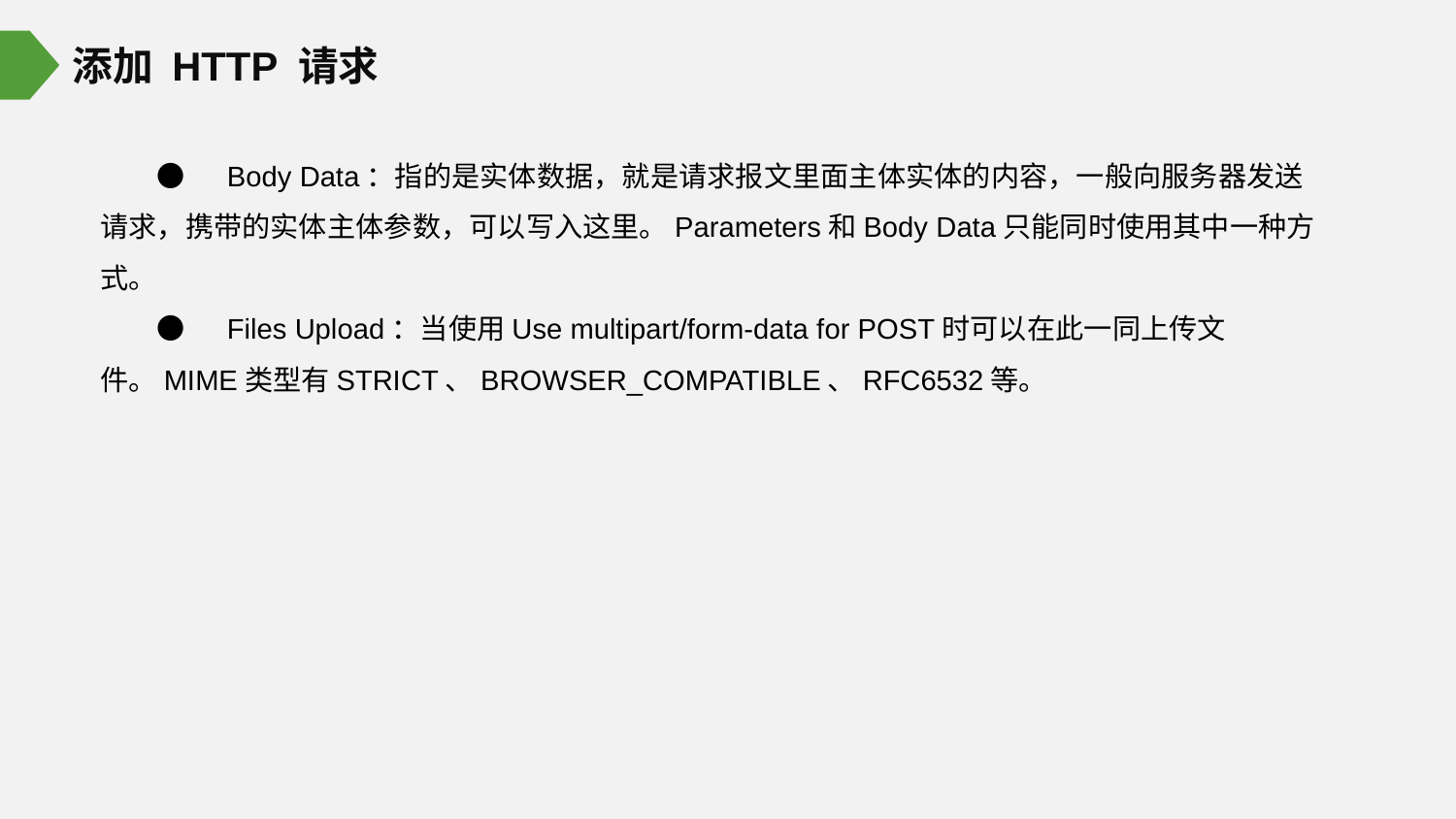

添加 HTTP 请求
●　Body Data：指的是实体数据，就是请求报文里面主体实体的内容，一般向服务器发送请求，携带的实体主体参数，可以写入这里。Parameters和Body Data只能同时使用其中一种方式。
●　Files Upload：当使用Use multipart/form-data for POST时可以在此一同上传文件。MIME类型有STRICT、BROWSER_COMPATIBLE、RFC6532等。